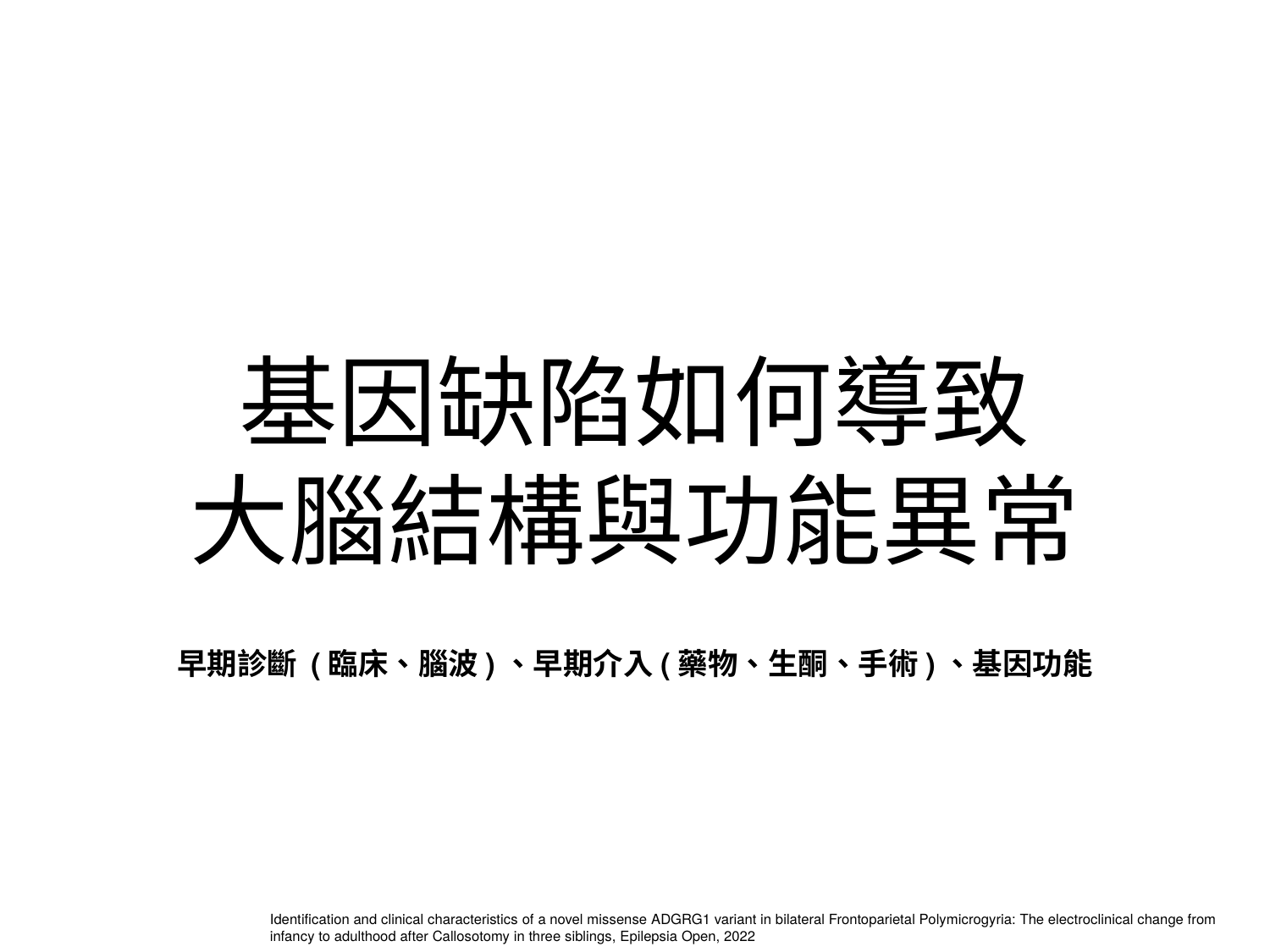

# 基因缺陷如何導致
大腦結構與功能異常
早期診斷 (臨床、腦波)、早期介入(藥物、生酮、手術)、基因功能
Identification and clinical characteristics of a novel missense ADGRG1 variant in bilateral Frontoparietal Polymicrogyria: The electroclinical change from infancy to adulthood after Callosotomy in three siblings, Epilepsia Open, 2022